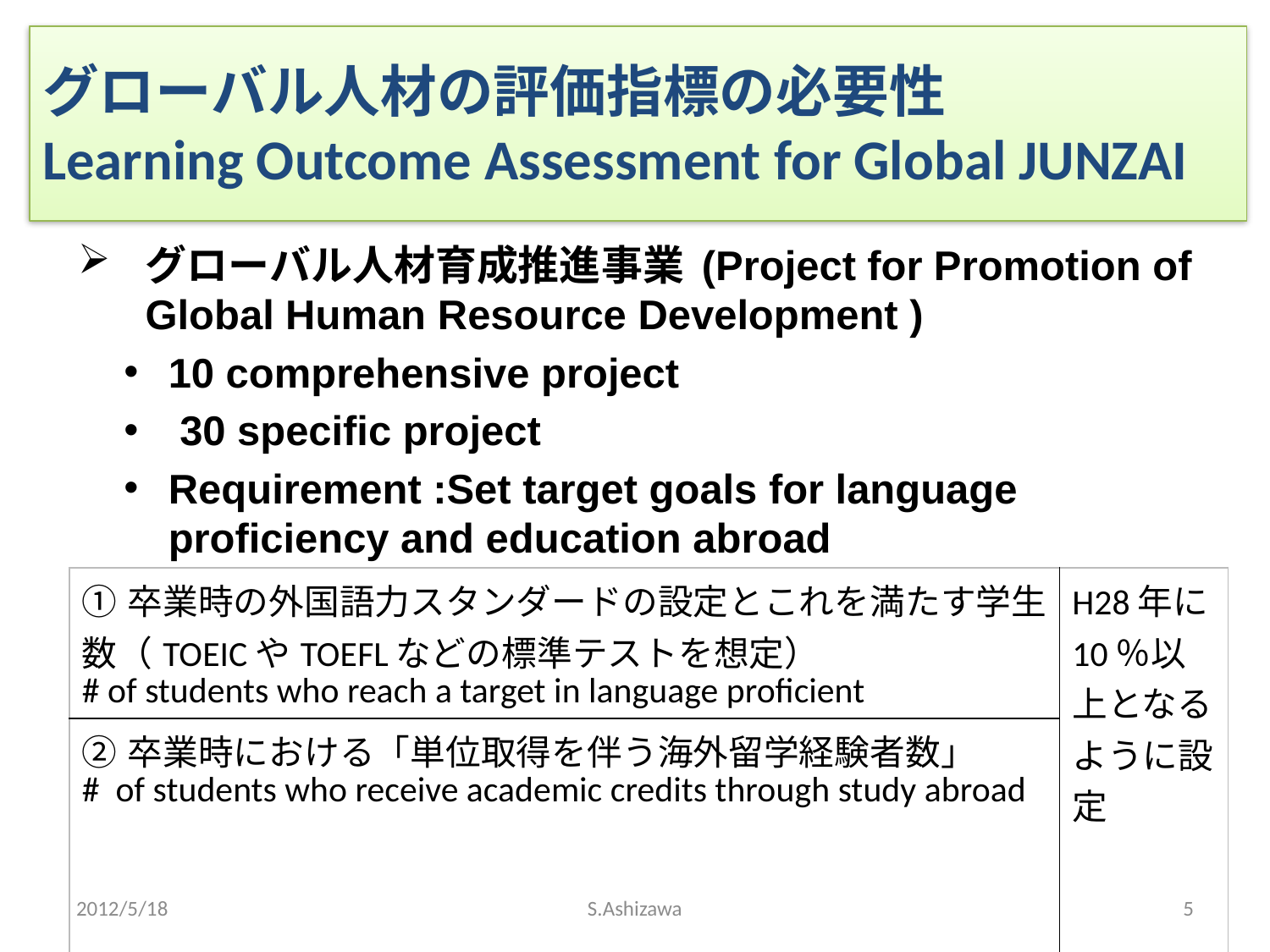

# グローバル人材の評価指標の必要性 Learning Outcome Assessment for Global JUNZAI
グローバル人材育成推進事業 (Project for Promotion of Global Human Resource Development )
10 comprehensive project
 30 specific project
Requirement :Set target goals for language proficiency and education abroad

| ①卒業時の外国語力スタンダードの設定とこれを満たす学生数（TOEICやTOEFLなどの標準テストを想定） # of students who reach a target in language proficient | H28年に10％以上となるように設定 |
| --- | --- |
| ②卒業時における「単位取得を伴う海外留学経験者数」 # of students who receive academic credits through study abroad |  |
| ③シート１の③の具体的能力を達成する学生数 | 5年目標 |

2012/5/18
S.Ashizawa
5